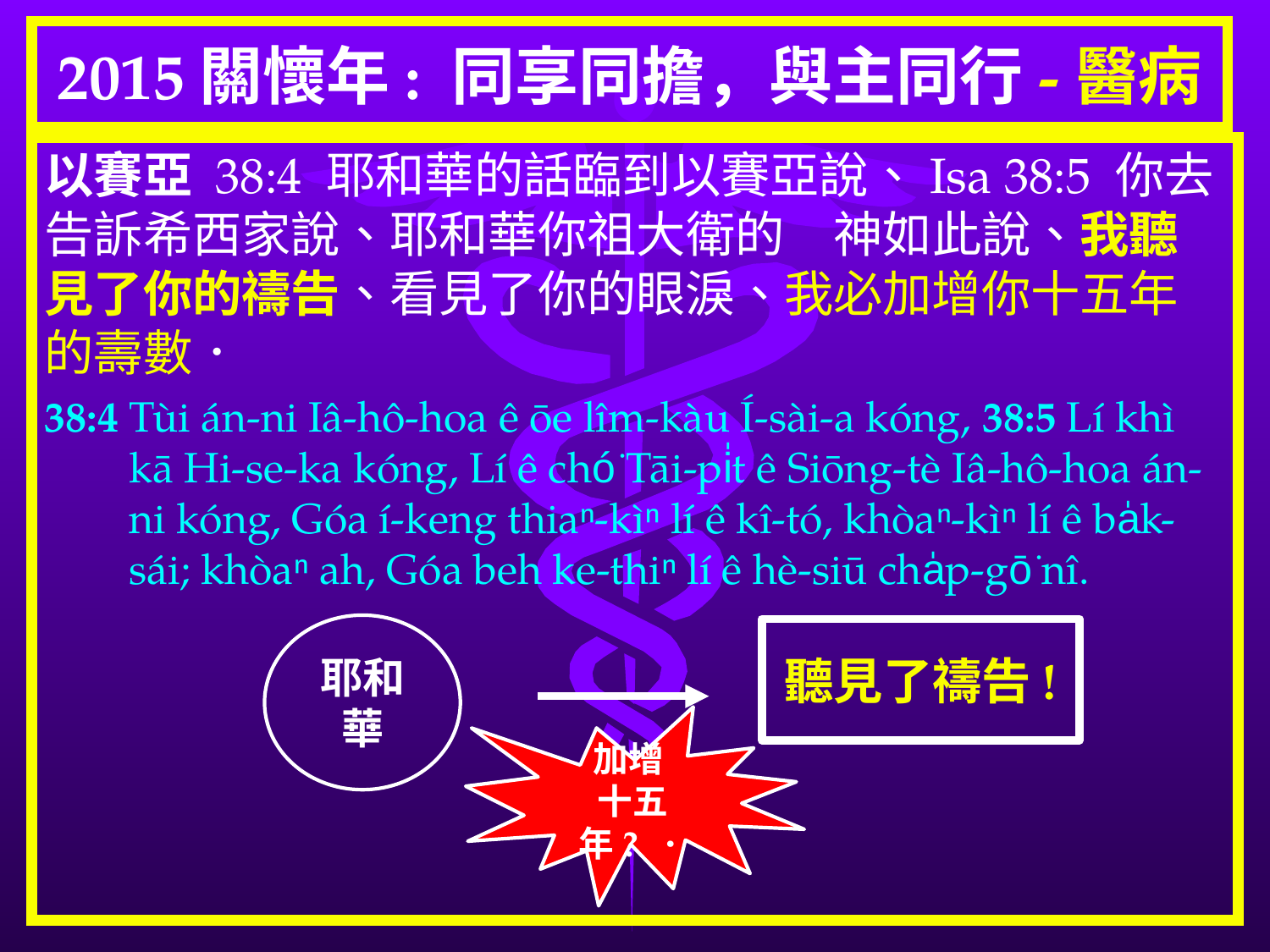

# 2015關懷年: 同享同擔，與主同行-醫病
以賽亞 38:4 耶和華的話臨到以賽亞說、Isa 38:5 你去告訴希西家說、耶和華你祖大衛的　神如此說、我聽見了你的禱告、看見了你的眼淚、我必加增你十五年的壽數．
38:4 Tùi án-ni Iâ-hô-hoa ê ōe lîm-kàu Í-sài-a kóng, 38:5 Lí khì kā Hi-se-ka kóng, Lí ê chó͘ Tāi-pi̍t ê Siōng-tè Iâ-hô-hoa án-ni kóng, Góa í-keng thiaⁿ-kìⁿ lí ê kî-tó, khòaⁿ-kìⁿ lí ê ba̍k-sái; khòaⁿ ah, Góa beh ke-thiⁿ lí ê hè-siū cha̍p-gō͘ nî.

耶和華
聽見了禱告!
加增
十五年? ．